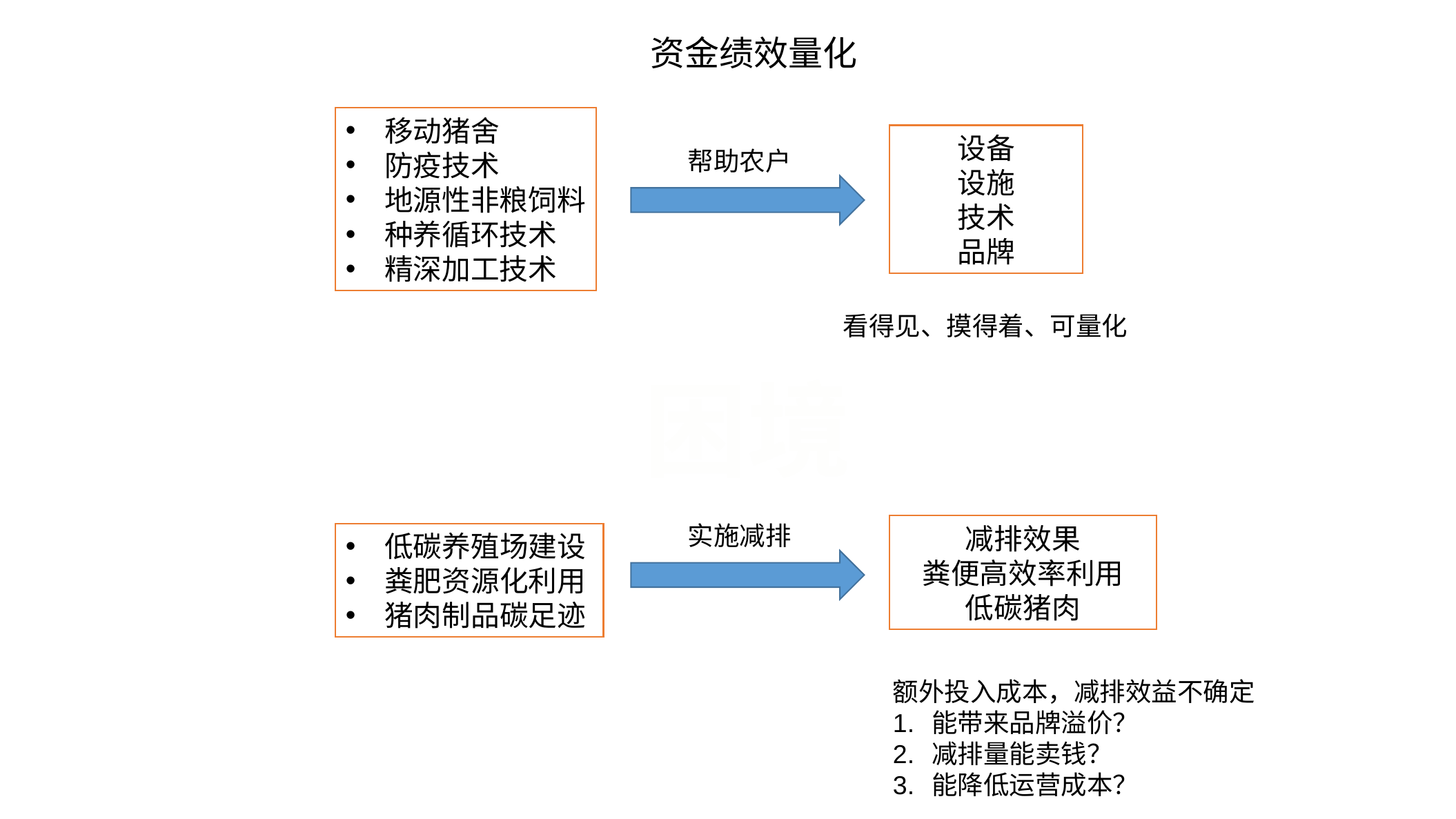

资金绩效量化
移动猪舍
防疫技术
地源性非粮饲料
种养循环技术
精深加工技术
帮助农户
设备
设施
技术
品牌

看得见、摸得着、可量化
困境
实施减排
减排效果
粪便高效率利用
低碳猪肉
低碳养殖场建设
粪肥资源化利用
猪肉制品碳足迹

额外投入成本，减排效益不确定
能带来品牌溢价？
减排量能卖钱？
能降低运营成本？